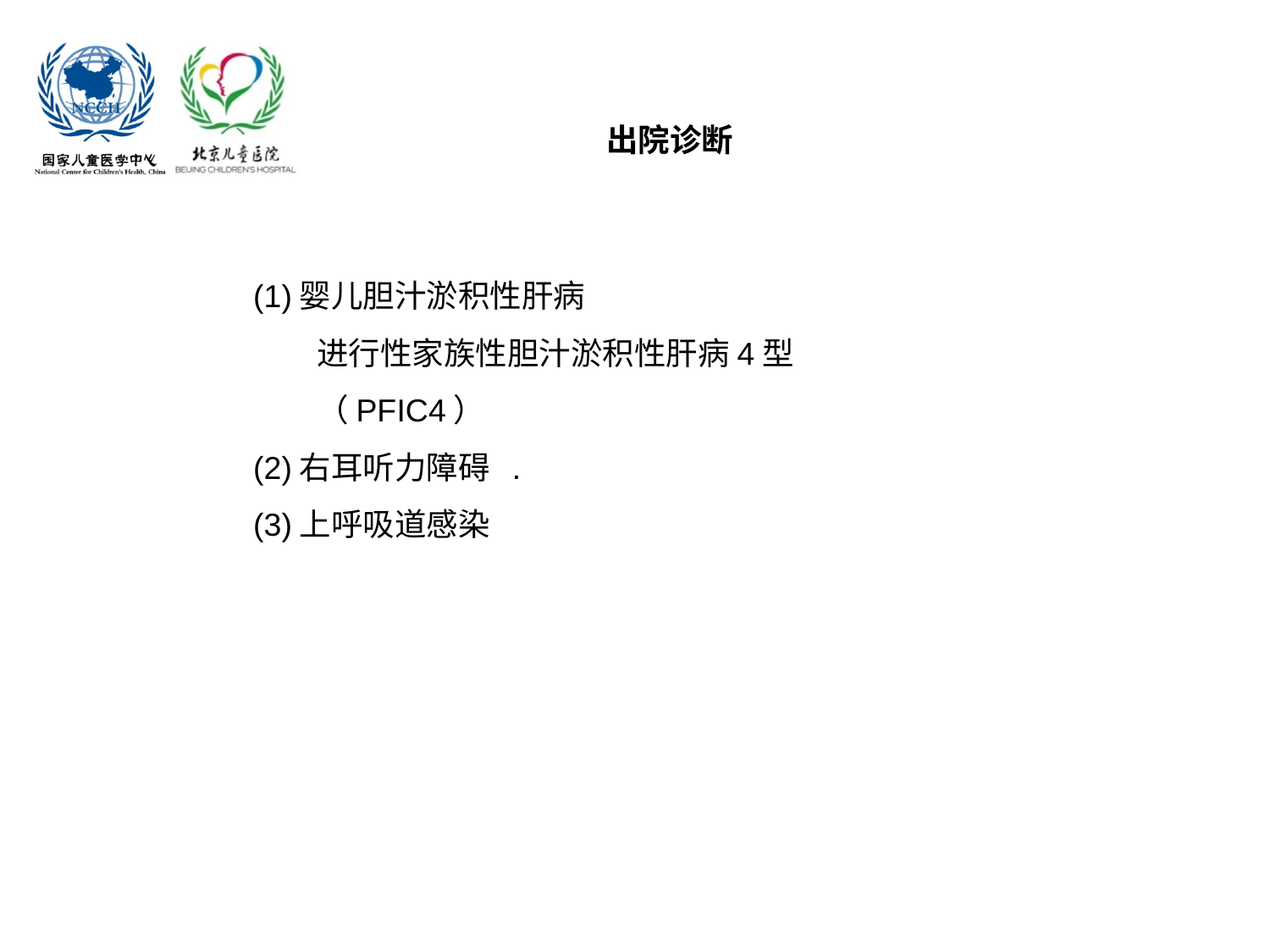

出院诊断
(1)婴儿胆汁淤积性肝病
进行性家族性胆汁淤积性肝病4型（PFIC4）
(2)右耳听力障碍  .
(3)上呼吸道感染